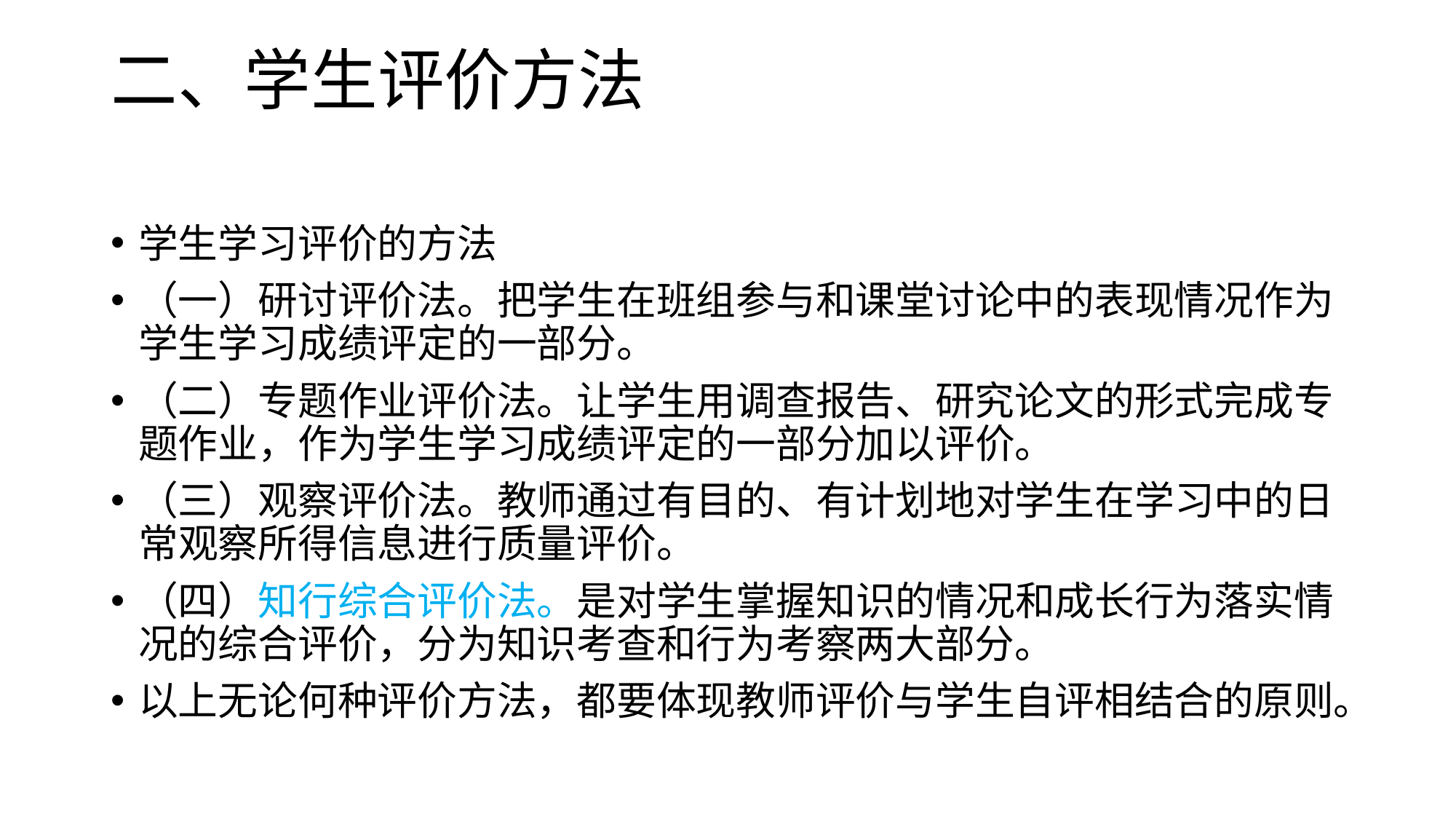

# 二、学生评价方法
学生学习评价的方法
（一）研讨评价法。把学生在班组参与和课堂讨论中的表现情况作为学生学习成绩评定的一部分。
（二）专题作业评价法。让学生用调查报告、研究论文的形式完成专题作业，作为学生学习成绩评定的一部分加以评价。
（三）观察评价法。教师通过有目的、有计划地对学生在学习中的日常观察所得信息进行质量评价。
（四）知行综合评价法。是对学生掌握知识的情况和成长行为落实情况的综合评价，分为知识考查和行为考察两大部分。
以上无论何种评价方法，都要体现教师评价与学生自评相结合的原则。